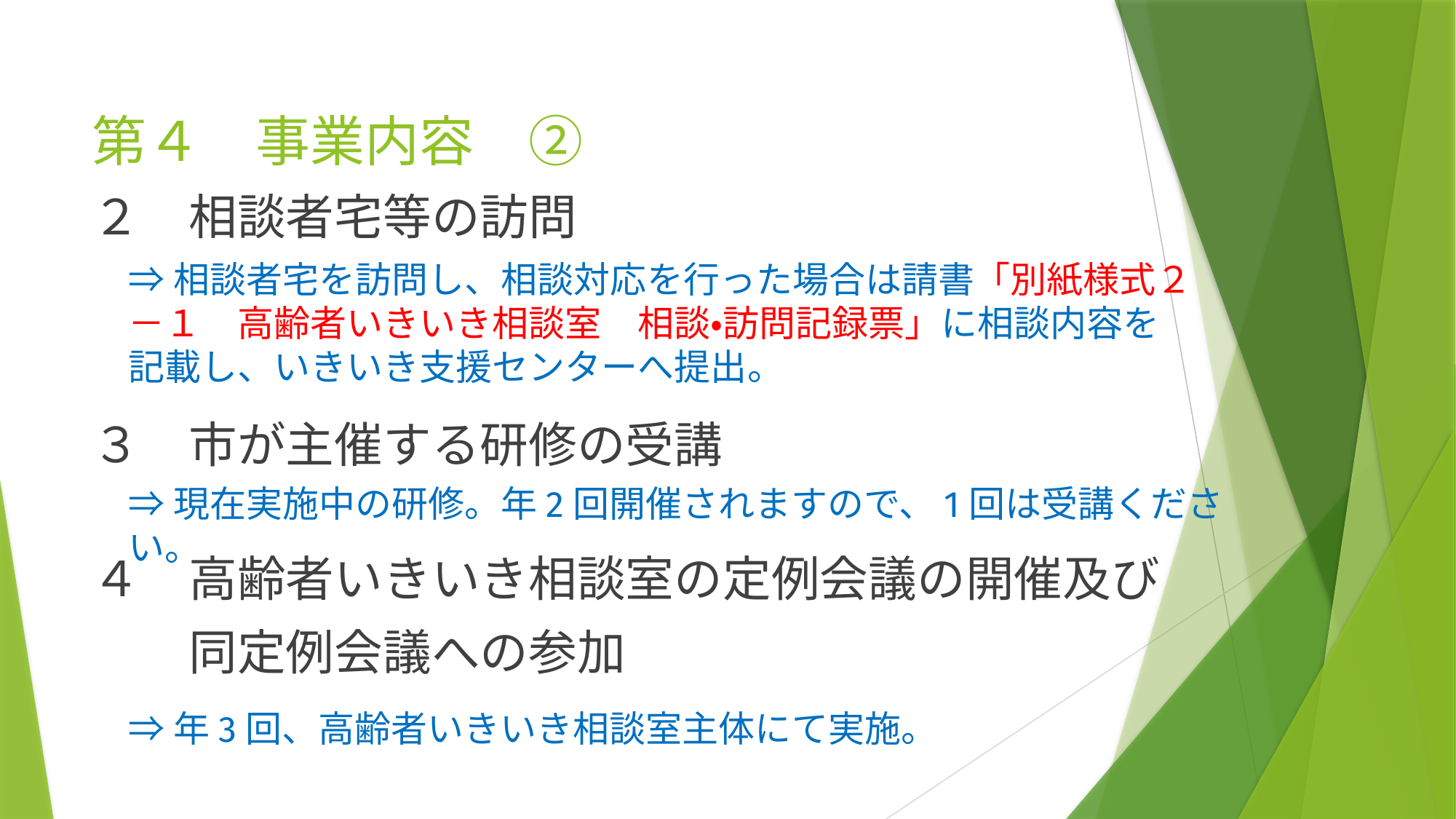

# 第４　事業内容　②
２　相談者宅等の訪問
⇒相談者宅を訪問し、相談対応を行った場合は請書「別紙様式２－１　高齢者いきいき相談室　相談・訪問記録票」に相談内容を記載し、いきいき支援センターへ提出。
３　市が主催する研修の受講
⇒現在実施中の研修。年2回開催されますので、1回は受講ください。
４　高齢者いきいき相談室の定例会議の開催及び
　　同定例会議への参加
⇒年3回、高齢者いきいき相談室主体にて実施。